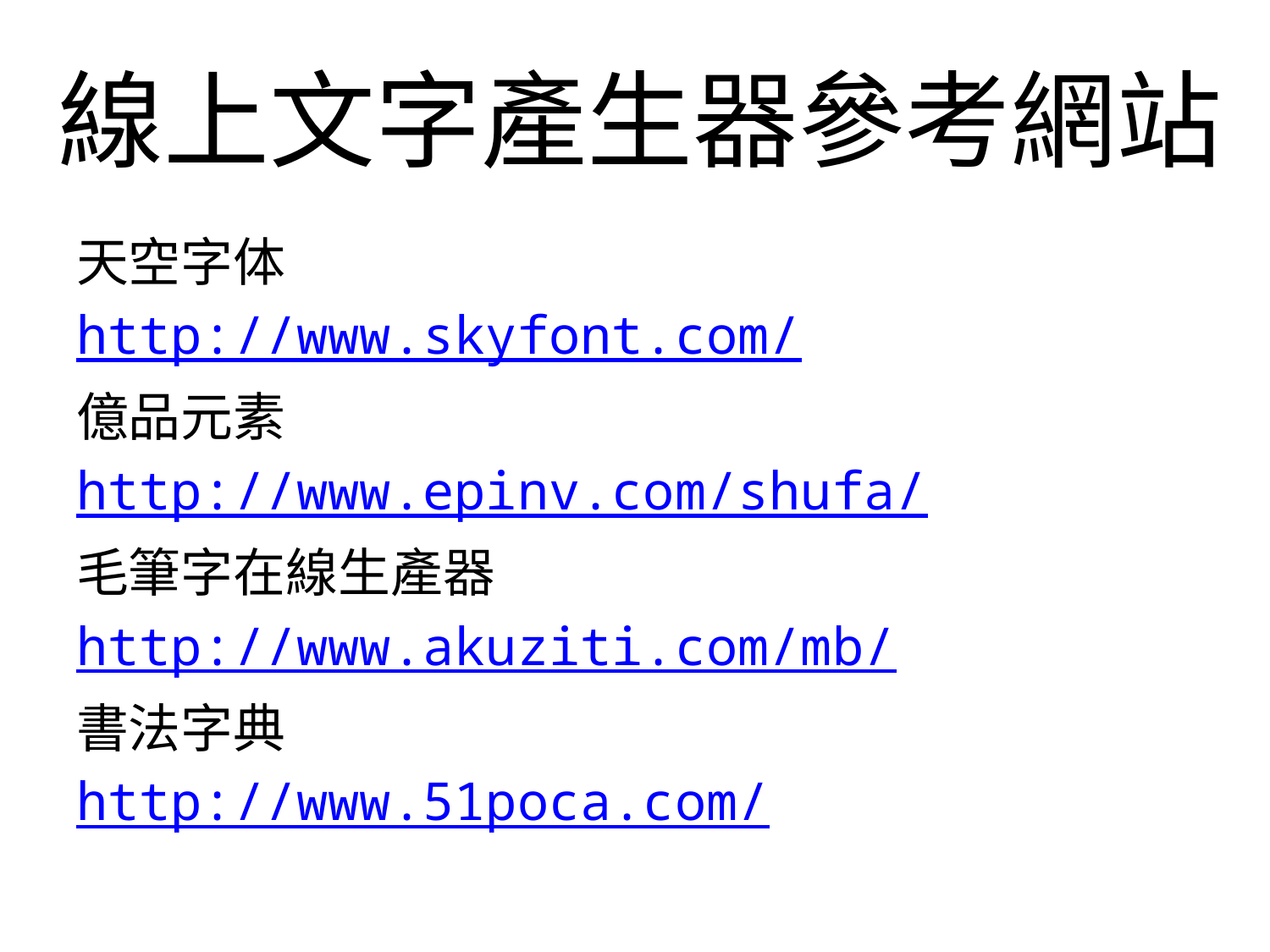

# 線上文字產生器參考網站
天空字体
http://www.skyfont.com/
億品元素
http://www.epinv.com/shufa/
毛筆字在線生產器
http://www.akuziti.com/mb/
書法字典
http://www.51poca.com/